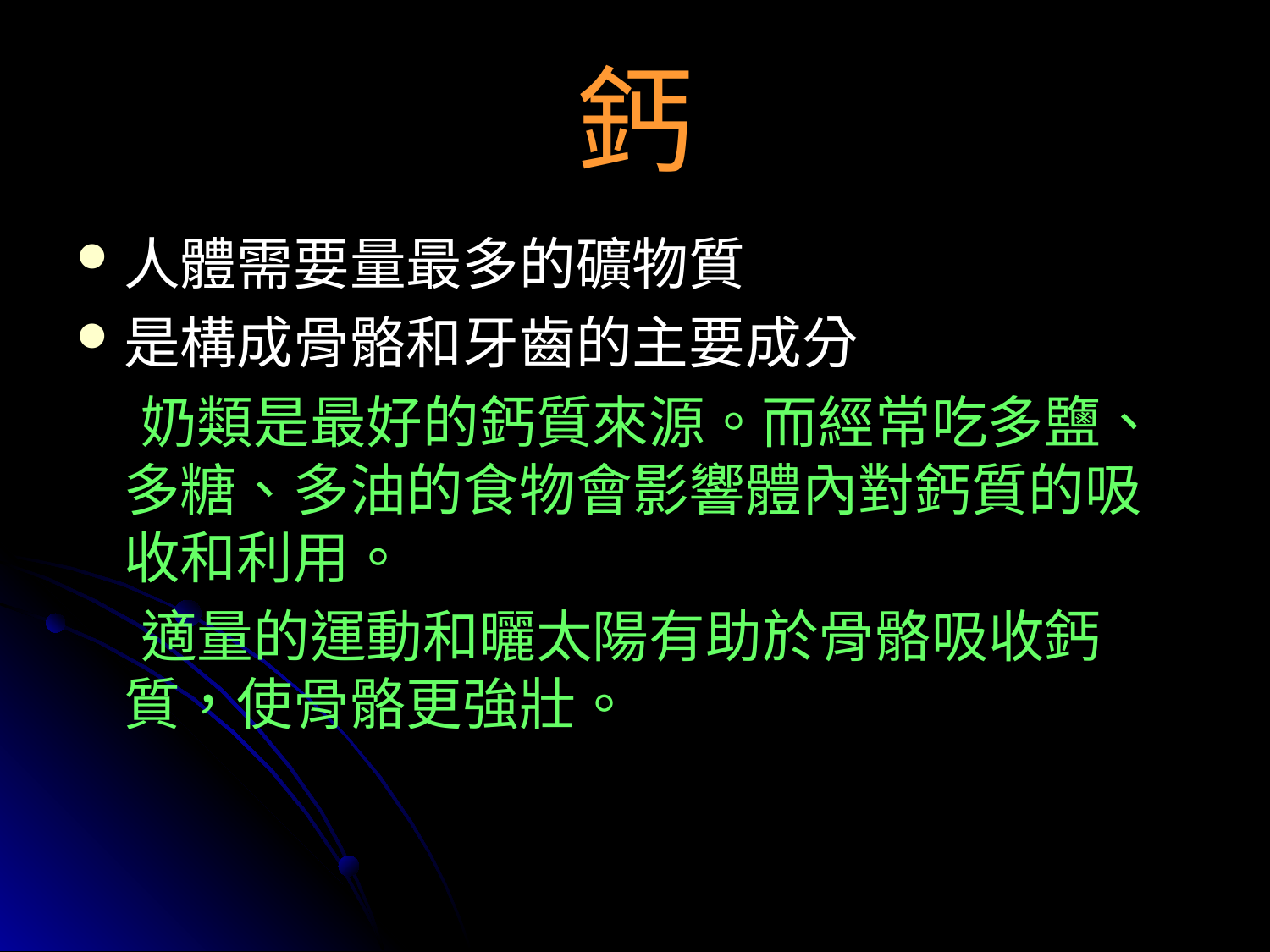

# 鈣
人體需要量最多的礦物質
是構成骨骼和牙齒的主要成分
    奶類是最好的鈣質來源。而經常吃多鹽、多糖、多油的食物會影響體內對鈣質的吸收和利用。
    適量的運動和曬太陽有助於骨骼吸收鈣質，使骨骼更強壯。